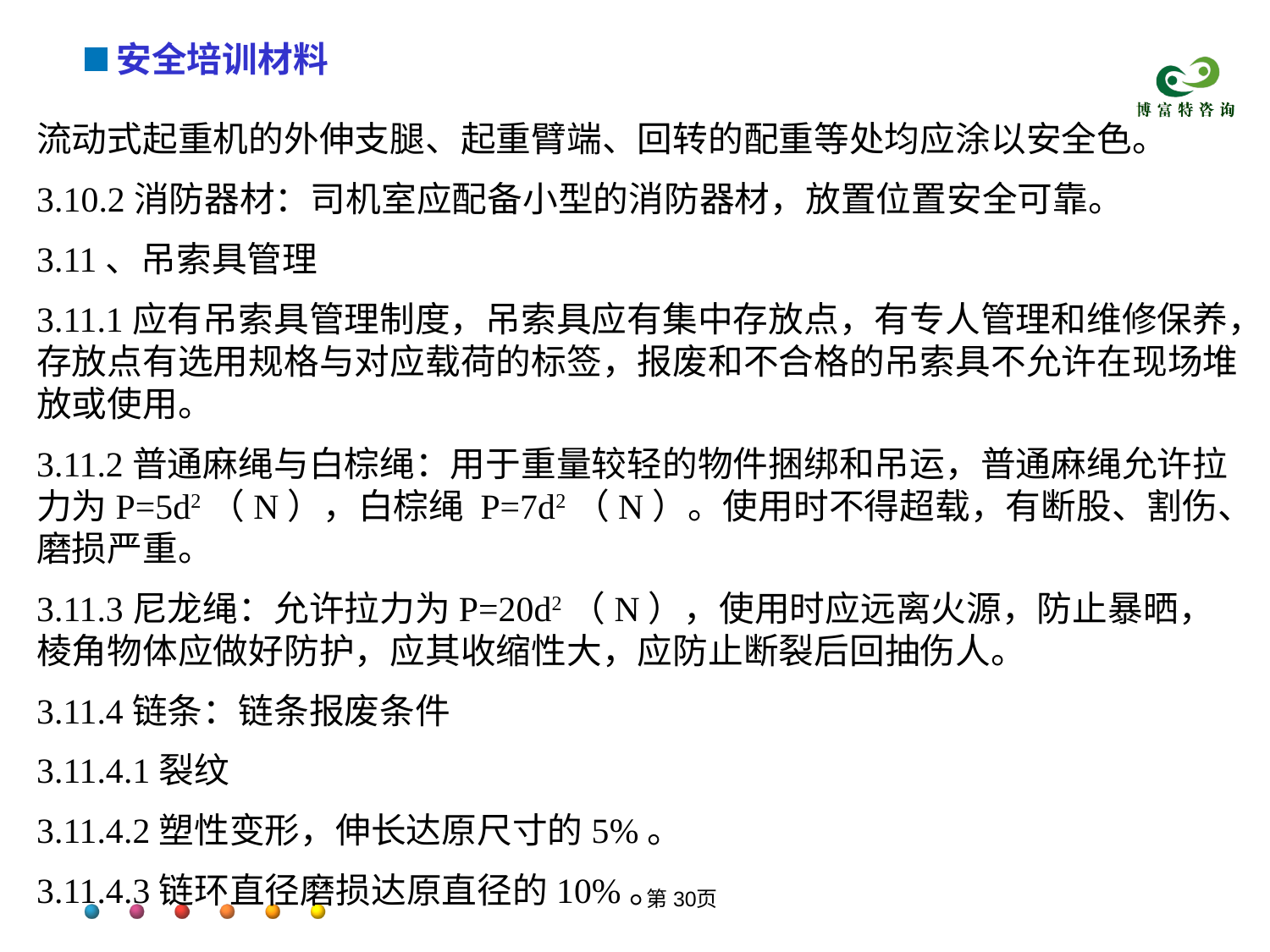

流动式起重机的外伸支腿、起重臂端、回转的配重等处均应涂以安全色。
3.10.2消防器材：司机室应配备小型的消防器材，放置位置安全可靠。
3.11、吊索具管理
3.11.1应有吊索具管理制度，吊索具应有集中存放点，有专人管理和维修保养，存放点有选用规格与对应载荷的标签，报废和不合格的吊索具不允许在现场堆放或使用。
3.11.2普通麻绳与白棕绳：用于重量较轻的物件捆绑和吊运，普通麻绳允许拉力为P=5d2（N），白棕绳 P=7d2（N）。使用时不得超载，有断股、割伤、磨损严重。
3.11.3尼龙绳：允许拉力为P=20d2（N），使用时应远离火源，防止暴晒，棱角物体应做好防护，应其收缩性大，应防止断裂后回抽伤人。
3.11.4链条：链条报废条件
3.11.4.1裂纹
3.11.4.2塑性变形，伸长达原尺寸的5%。
3.11.4.3链环直径磨损达原直径的10%。